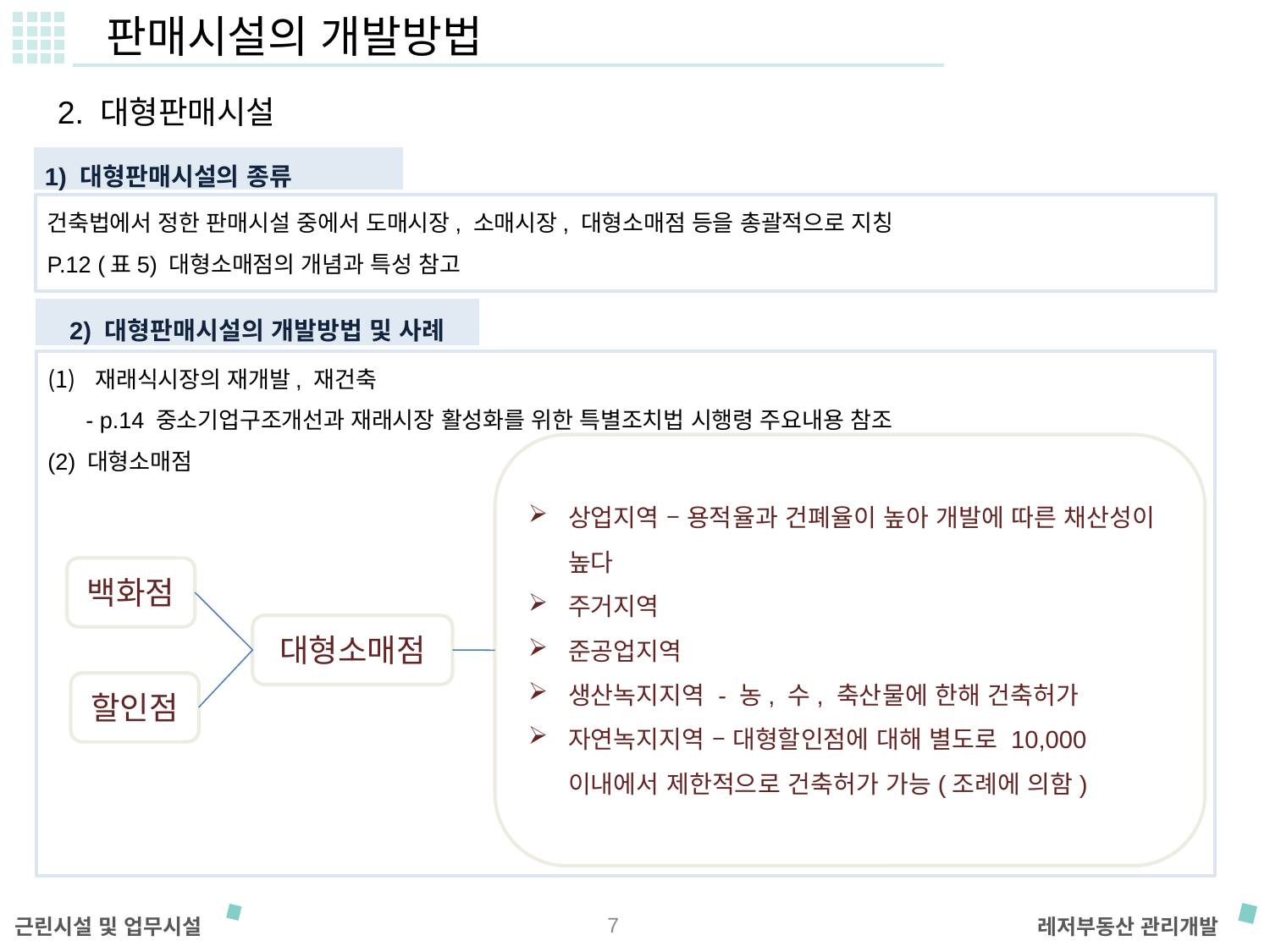

판매시설의 개발방법

2. 대형판매시설
1) 대형판매시설의 종류
건축법에서 정한 판매시설 중에서 도매시장, 소매시장, 대형소매점 등을 총괄적으로 지칭
P.12 (표5) 대형소매점의 개념과 특성 참고

2) 대형판매시설의 개발방법 및 사례
재래식시장의 재개발, 재건축
      - p.14 중소기업구조개선과 재래시장 활성화를 위한 특별조치법 시행령 주요내용 참조
(2) 대형소매점

상업지역 – 용적율과 건폐율이 높아 개발에 따른 채산성이 높다
주거지역
준공업지역
생산녹지지역 - 농, 수, 축산물에 한해 건축허가
자연녹지지역 – 대형할인점에 대해 별도로 10,000 이내에서 제한적으로 건축허가 가능(조례에 의함)

백화점
대형소매점
할인점
7